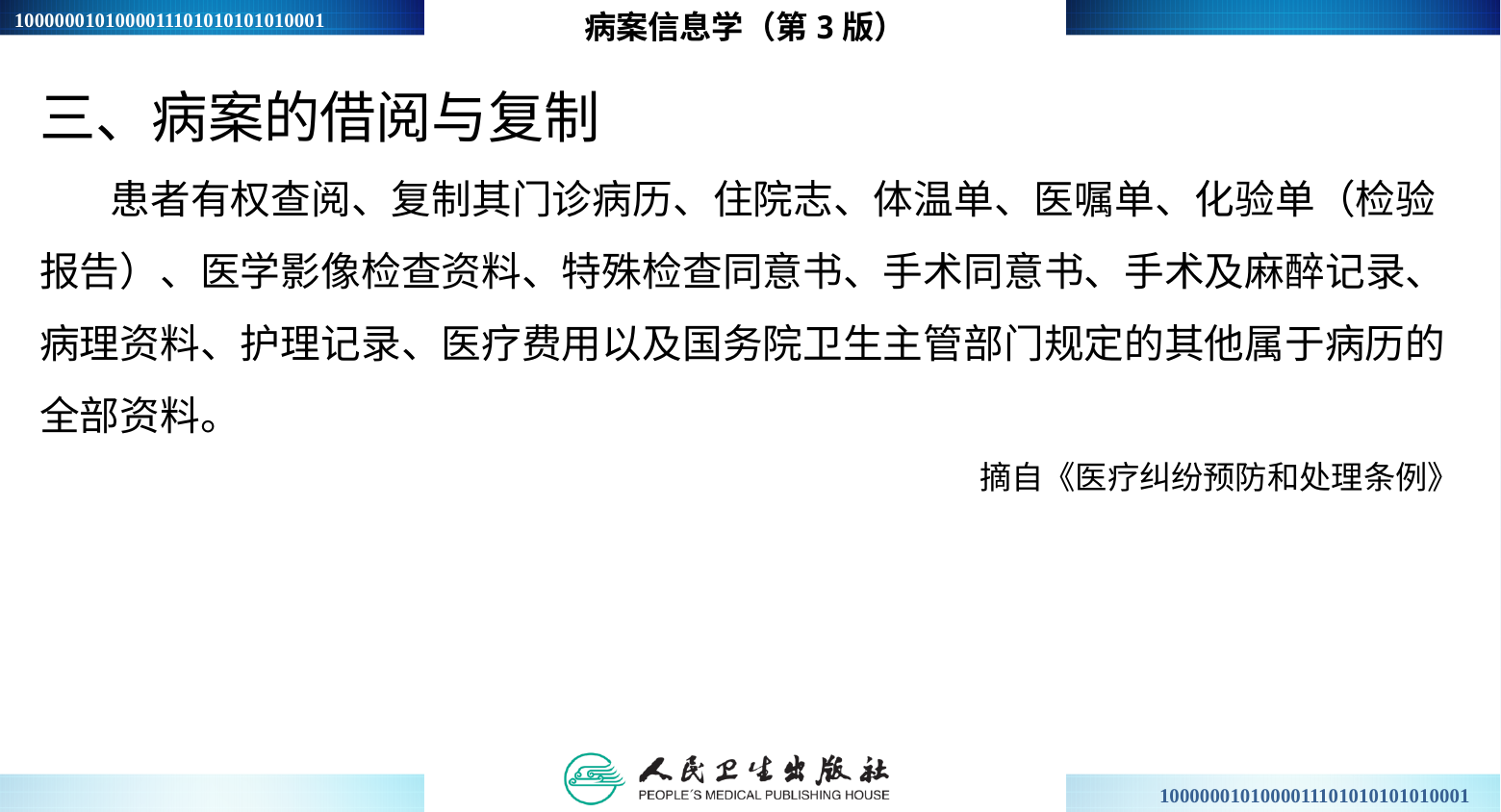

病案信息学（第3版）
三、病案的借阅与复制
患者有权查阅、复制其门诊病历、住院志、体温单、医嘱单、化验单（检验报告）、医学影像检查资料、特殊检查同意书、手术同意书、手术及麻醉记录、病理资料、护理记录、医疗费用以及国务院卫生主管部门规定的其他属于病历的全部资料。
摘自《医疗纠纷预防和处理条例》